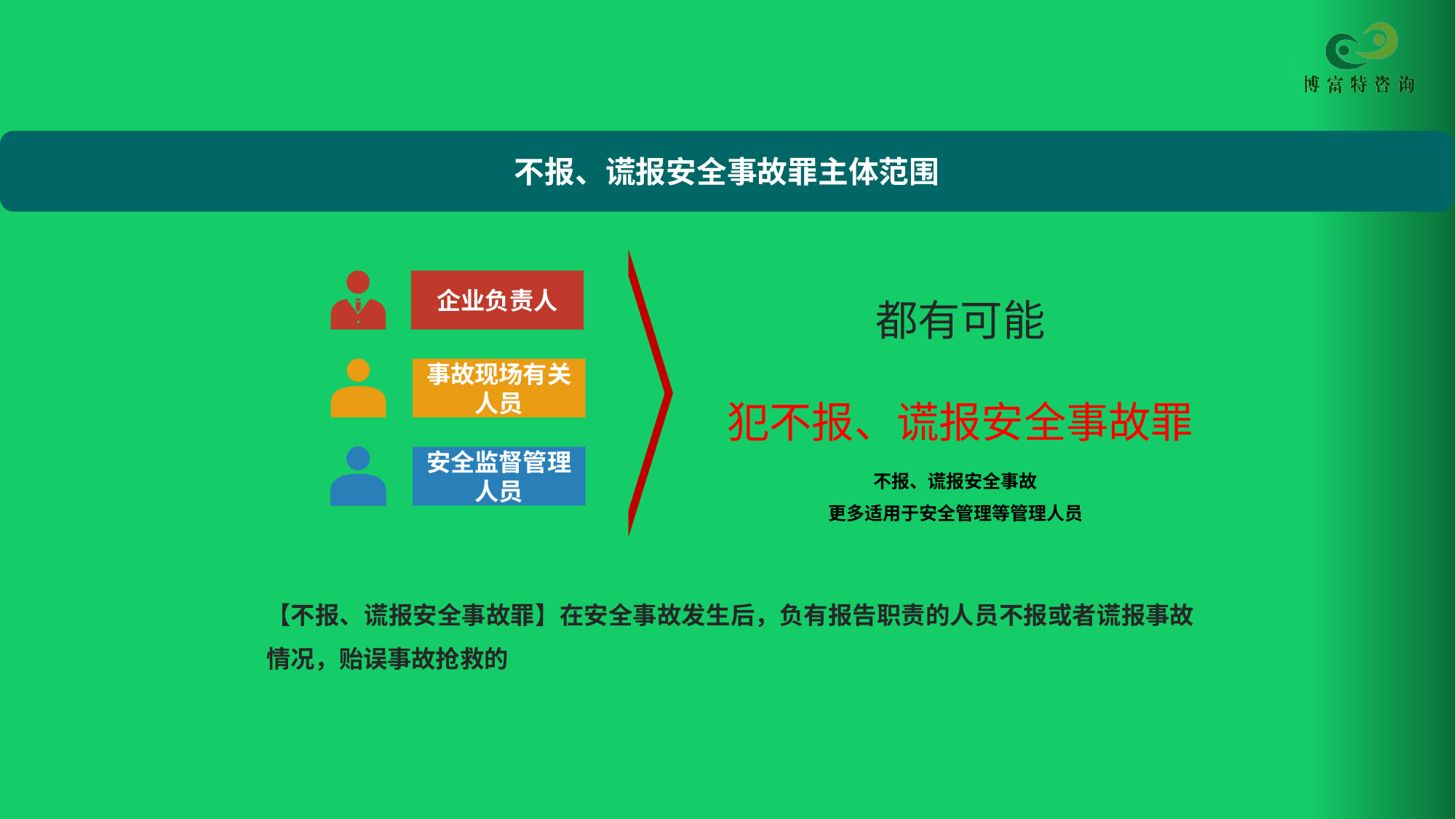

不报、谎报安全事故罪主体范围
都有可能
犯不报、谎报安全事故罪

企业负责人

事故现场有关人员
安全监督管理人员

不报、谎报安全事故
更多适用于安全管理等管理人员
【不报、谎报安全事故罪】在安全事故发生后，负有报告职责的人员不报或者谎报事故情况，贻误事故抢救的